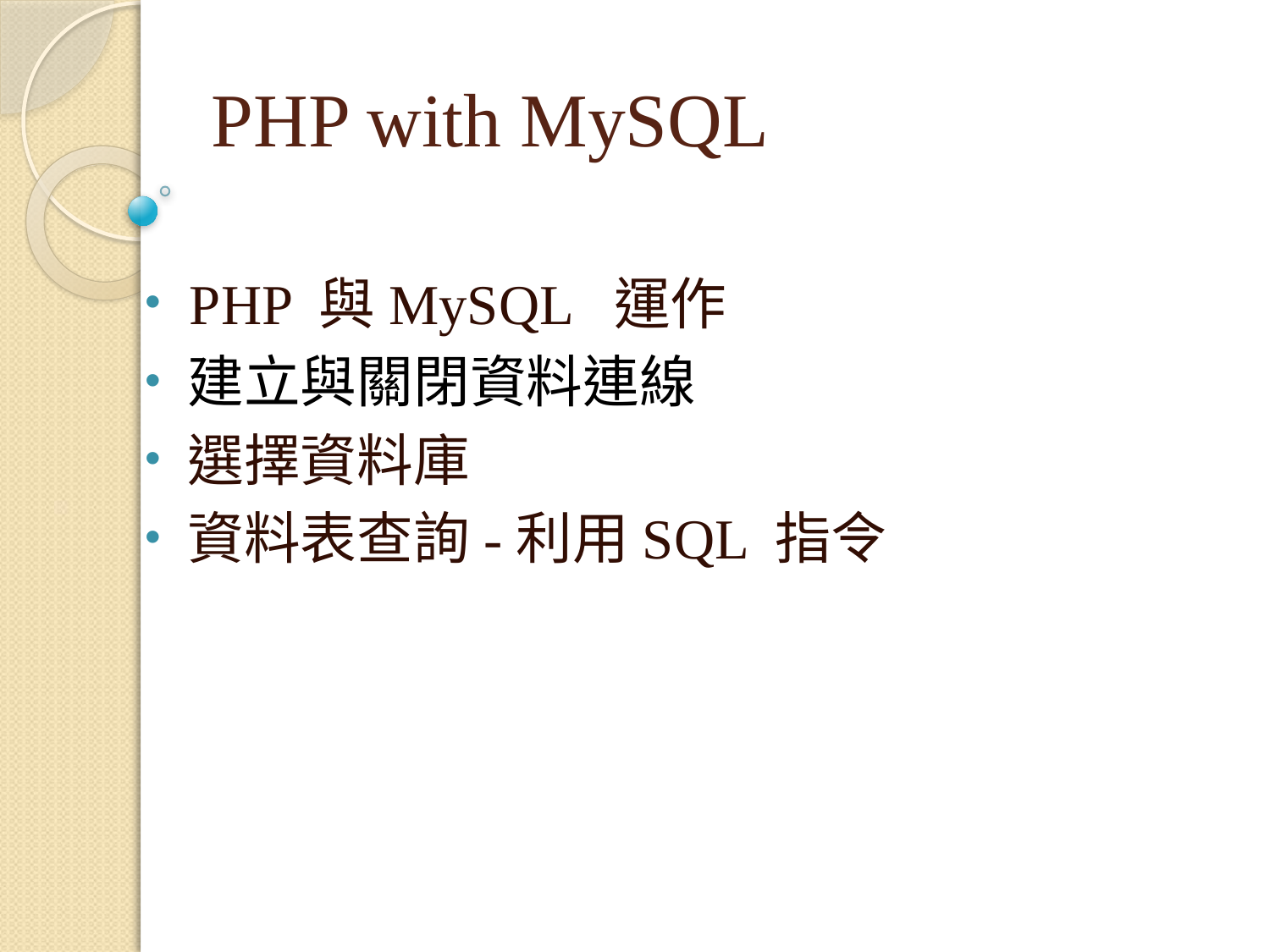

# PHP with MySQL
  PHP 與MySQL  運作
 建立與關閉資料連線
 選擇資料庫
 資料表查詢-利用SQL 指令